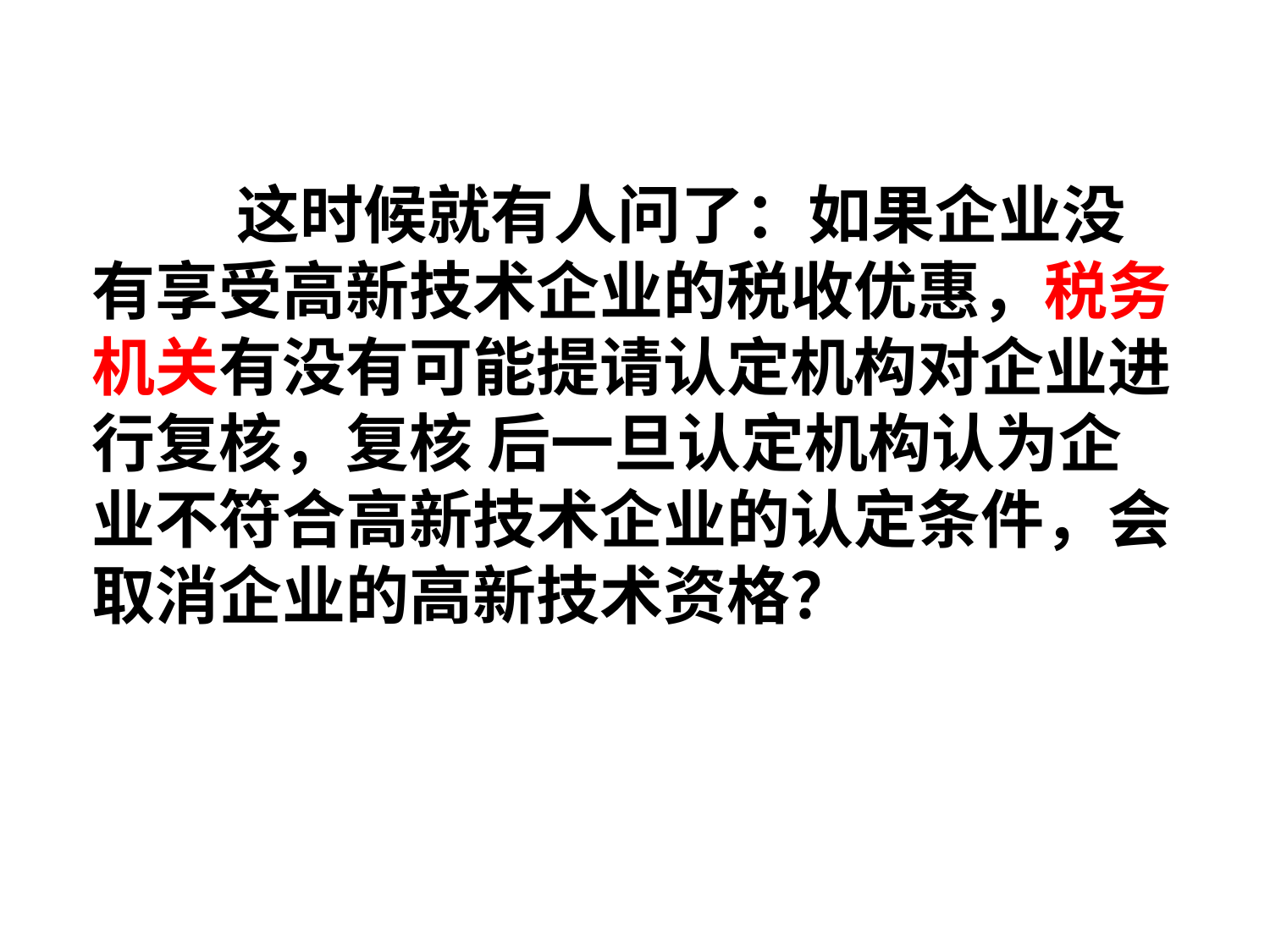

这时候就有人问了：如果企业没有享受高新技术企业的税收优惠，税务机关有没有可能提请认定机构对企业进行复核，复核 后一旦认定机构认为企业不符合高新技术企业的认定条件，会取消企业的高新技术资格？